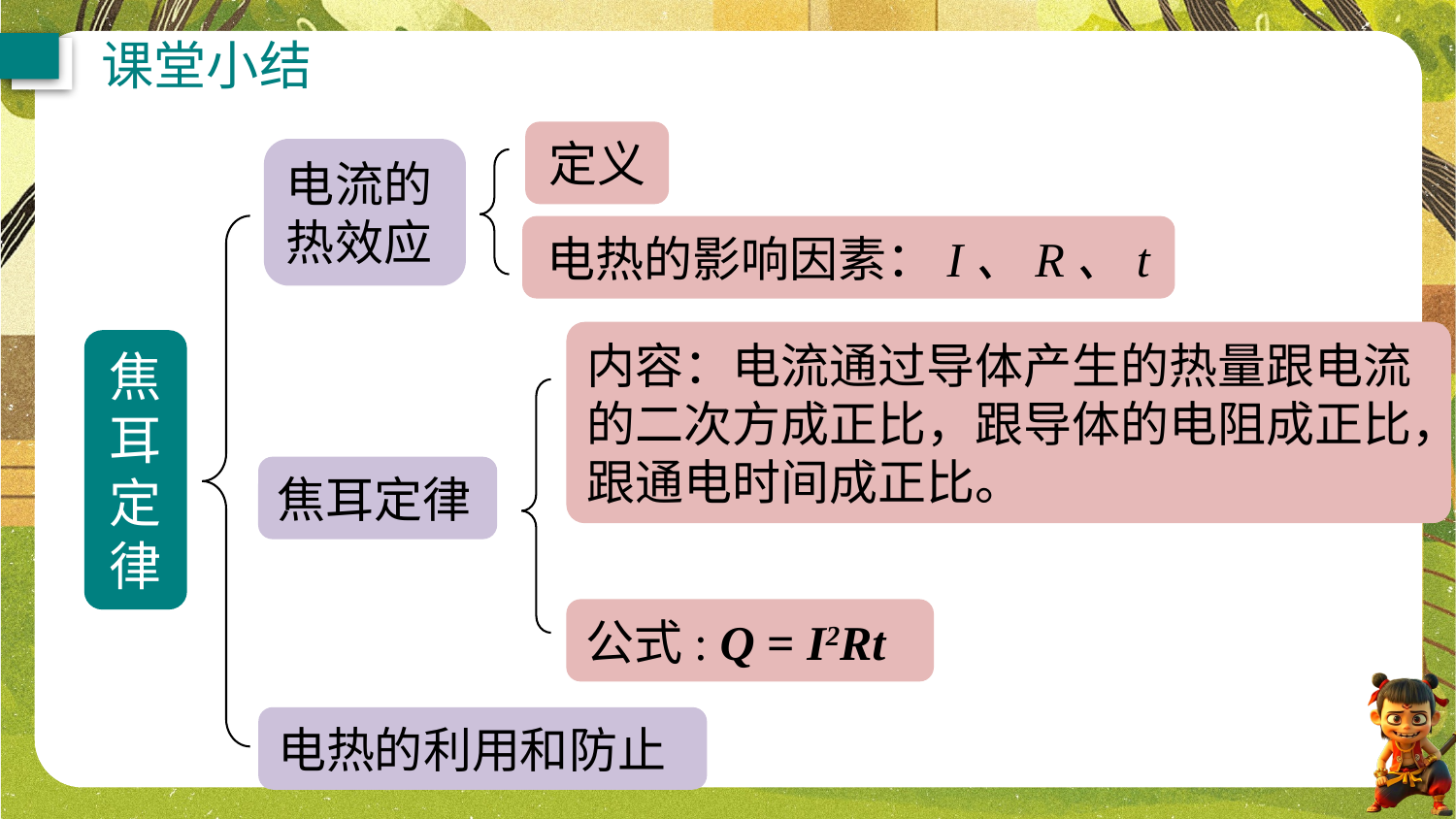

课堂小结

定义
电流的热效应

电热的影响因素：I、R、t
内容：电流通过导体产生的热量跟电流的二次方成正比，跟导体的电阻成正比，跟通电时间成正比。
焦耳定律

焦耳定律
公式: Q = I2Rt
电热的利用和防止